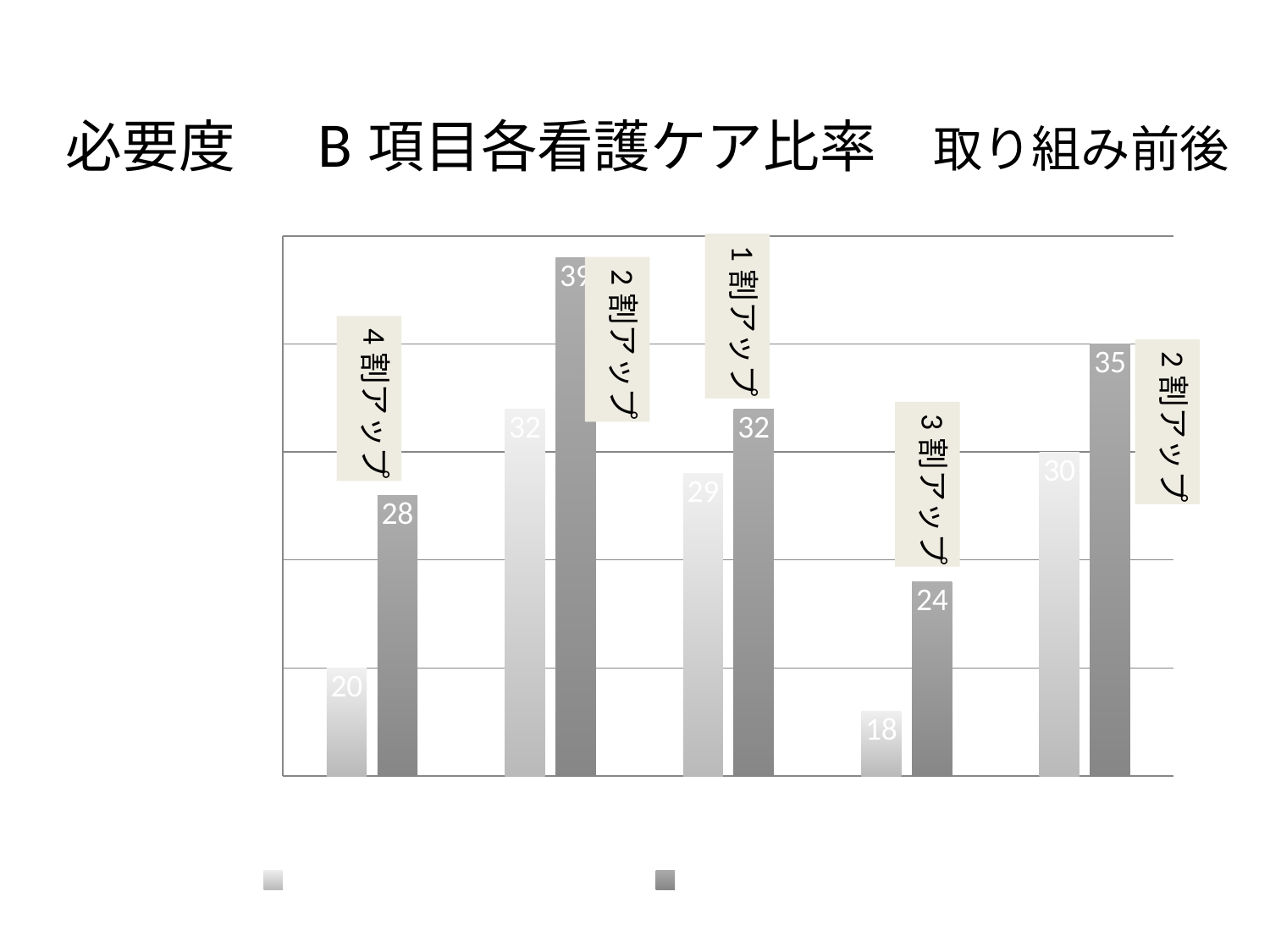

# 必要度 　B項目各看護ケア比率　取り組み前後

### Chart

| Category | 前のB≧３最多日の比率 | 後のB≧３最多日の比率 |
|---|---|---|
| 寝返り | 20.0 | 28.0 |
| 移乗 | 32.0 | 39.0 |
| 口腔清潔 | 29.0 | 32.0 |
| 食事摂取 | 18.0 | 24.0 |
| 衣服の着脱 | 30.0 | 35.0 |
1割アップ
2割アップ
4割アップ
2割アップ
3割アップ